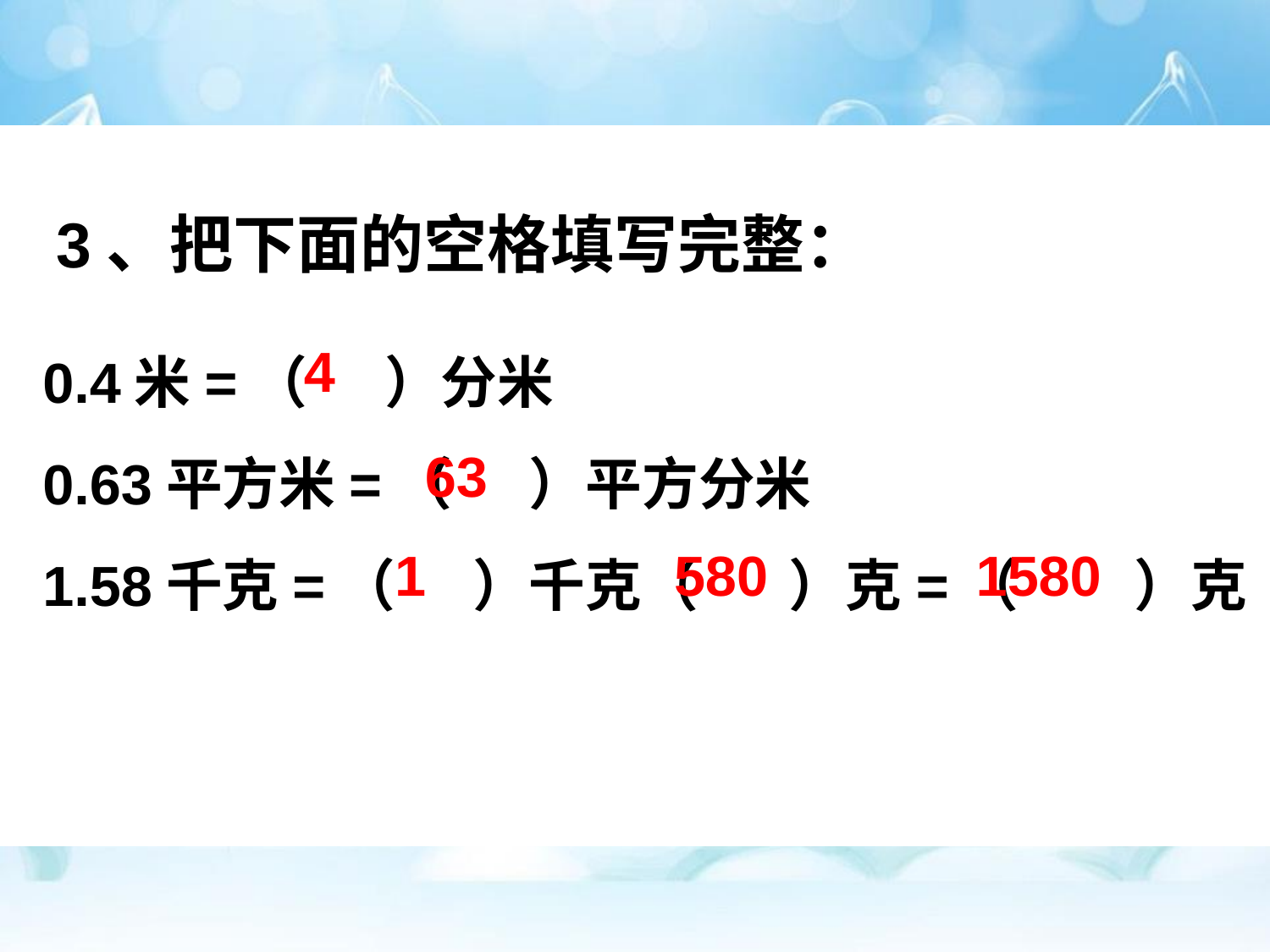

3、把下面的空格填写完整：
0.4米=（      ）分米
0.63平方米=（      ）平方分米
1.58千克=（      ）千克（       ）克=（         ）克
4
63
1
580
1580